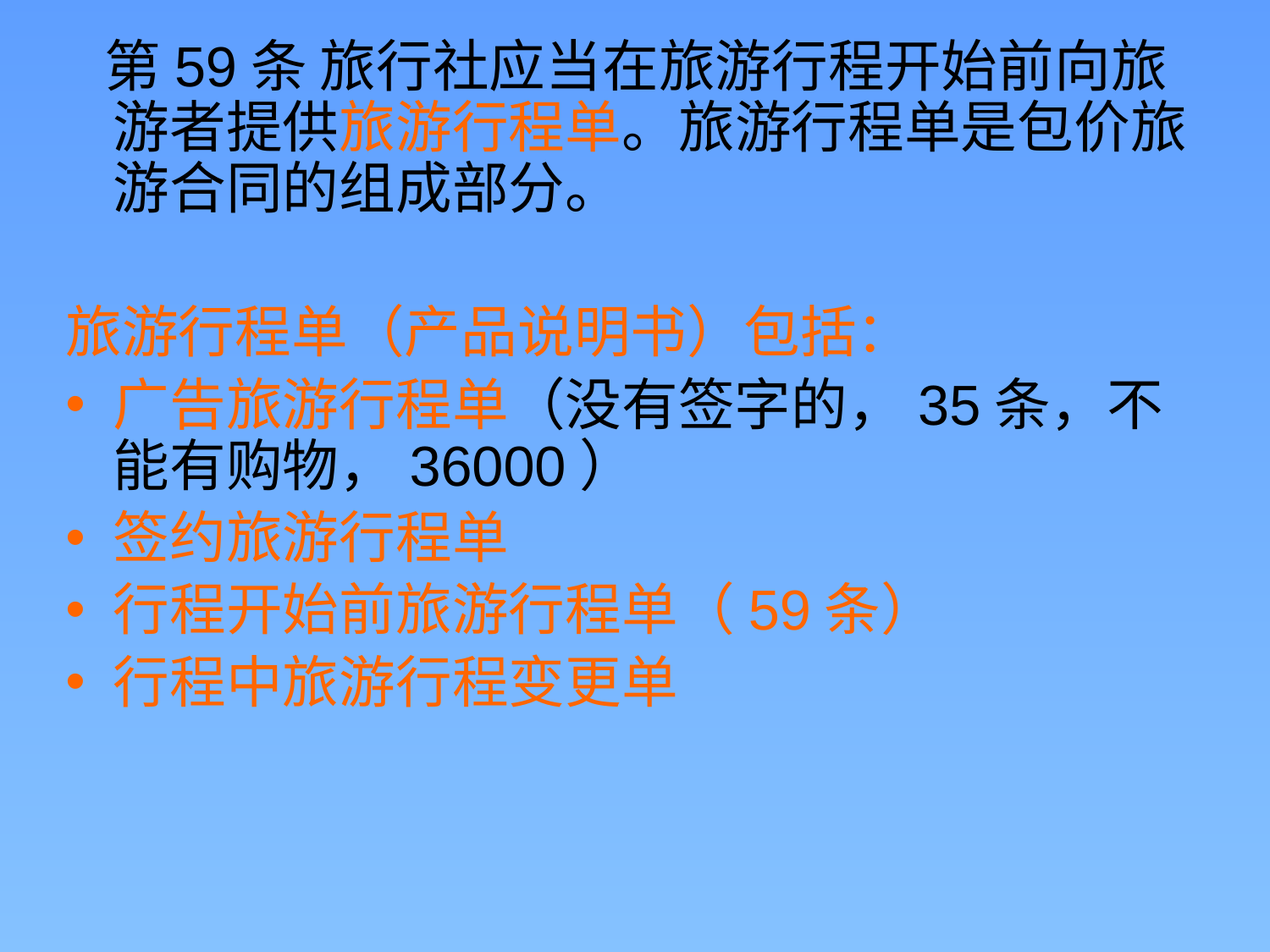

第59条 旅行社应当在旅游行程开始前向旅游者提供旅游行程单。旅游行程单是包价旅游合同的组成部分。

旅游行程单（产品说明书）包括：
广告旅游行程单（没有签字的，35条，不能有购物，36000）
签约旅游行程单
行程开始前旅游行程单（59条）
行程中旅游行程变更单